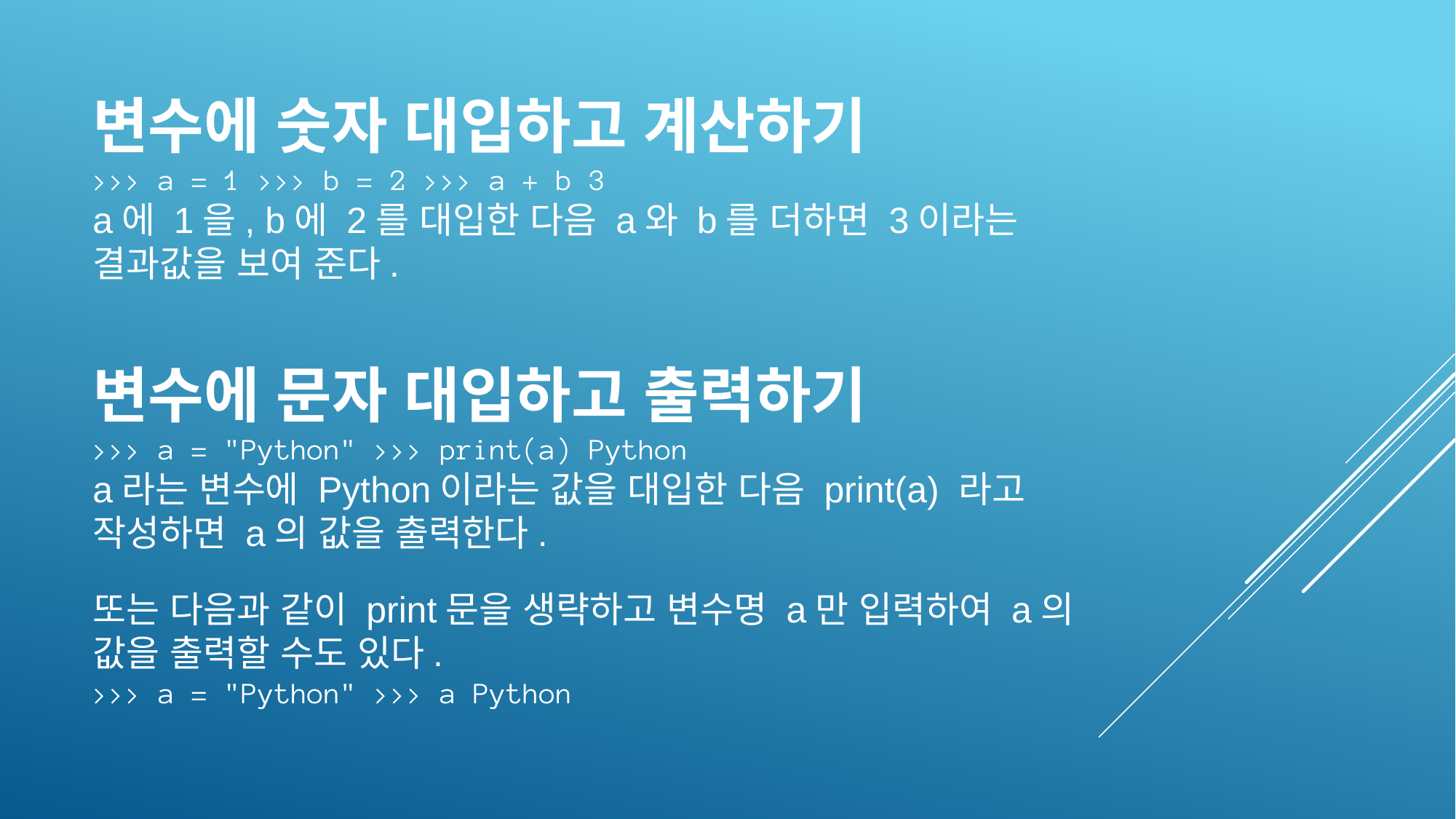

변수에 숫자 대입하고 계산하기
>>> a = 1 >>> b = 2 >>> a + b 3
a에 1을, b에 2를 대입한 다음 a와 b를 더하면 3이라는 결과값을 보여 준다.

변수에 문자 대입하고 출력하기
>>> a = "Python" >>> print(a) Python
a라는 변수에 Python이라는 값을 대입한 다음 print(a) 라고 작성하면 a의 값을 출력한다.

또는 다음과 같이 print문을 생략하고 변수명 a만 입력하여 a의 값을 출력할 수도 있다.
>>> a = "Python" >>> a Python